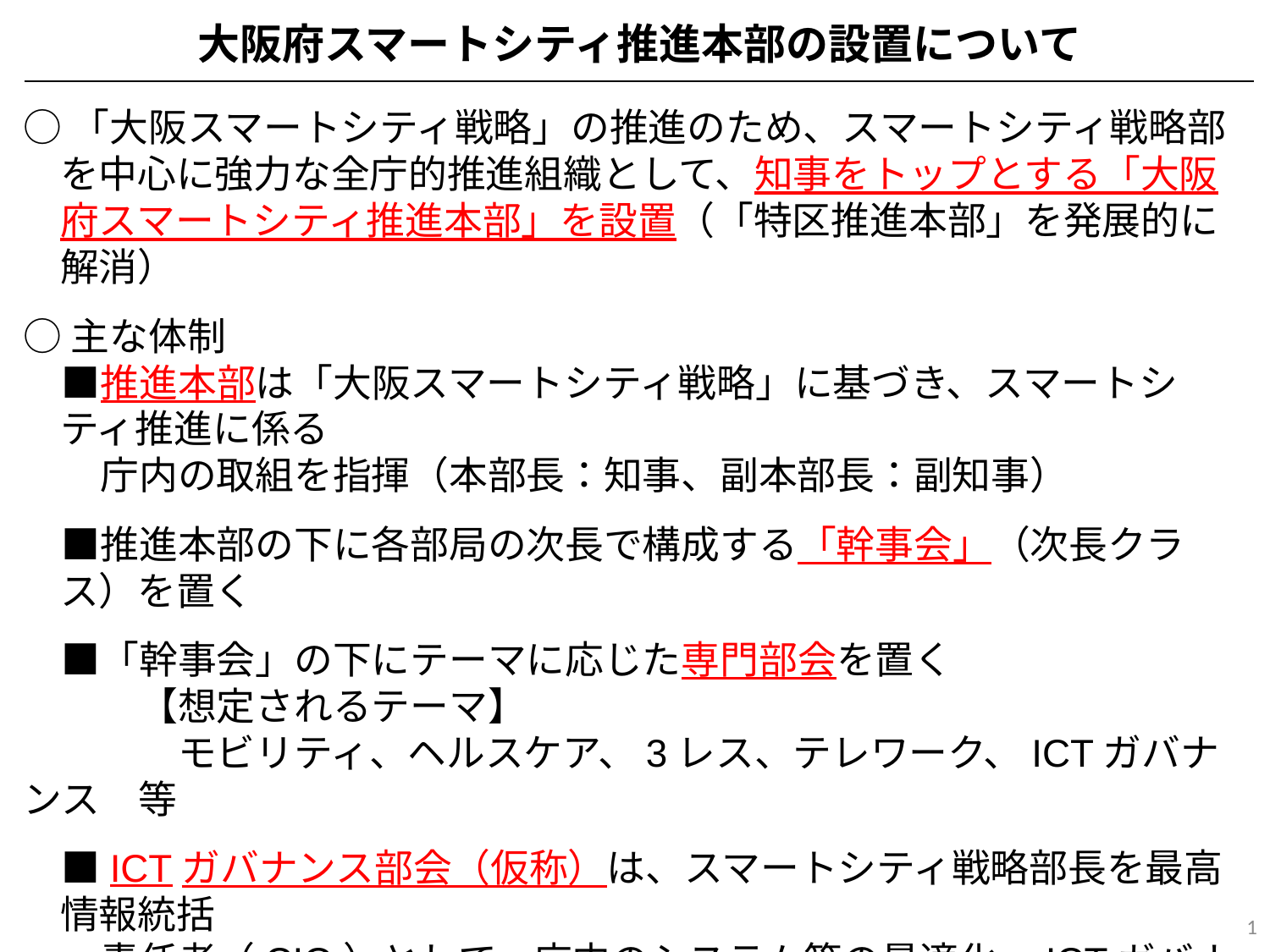

大阪府スマートシティ推進本部の設置について
○「大阪スマートシティ戦略」の推進のため、スマートシティ戦略部を中心に強力な全庁的推進組織として、知事をトップとする「大阪府スマートシティ推進本部」を設置（「特区推進本部」を発展的に解消）

○主な体制
　■推進本部は「大阪スマートシティ戦略」に基づき、スマートシティ推進に係る
　　庁内の取組を指揮（本部長：知事、副本部長：副知事）

　■推進本部の下に各部局の次長で構成する「幹事会」（次長クラス）を置く

　■「幹事会」の下にテーマに応じた専門部会を置く
　　　【想定されるテーマ】
　　　　モビリティ、ヘルスケア、3レス、テレワーク、ICTガバナンス　等

　■ICTガバナンス部会（仮称）は、スマートシティ戦略部長を最高情報統括
　　責任者（CIO）として、庁内のシステム等の最適化、ICTガバナンス、セキュ
　　リティを担当（「行政情報化推進委員会」を発展的に解消）

＊スマートシティ戦略部内に、ICTを活用したコロナ対策に関する庁内相談窓口
　（コロナ スワット チーム：Corona SWAT Team）を今週中に設置予定
1